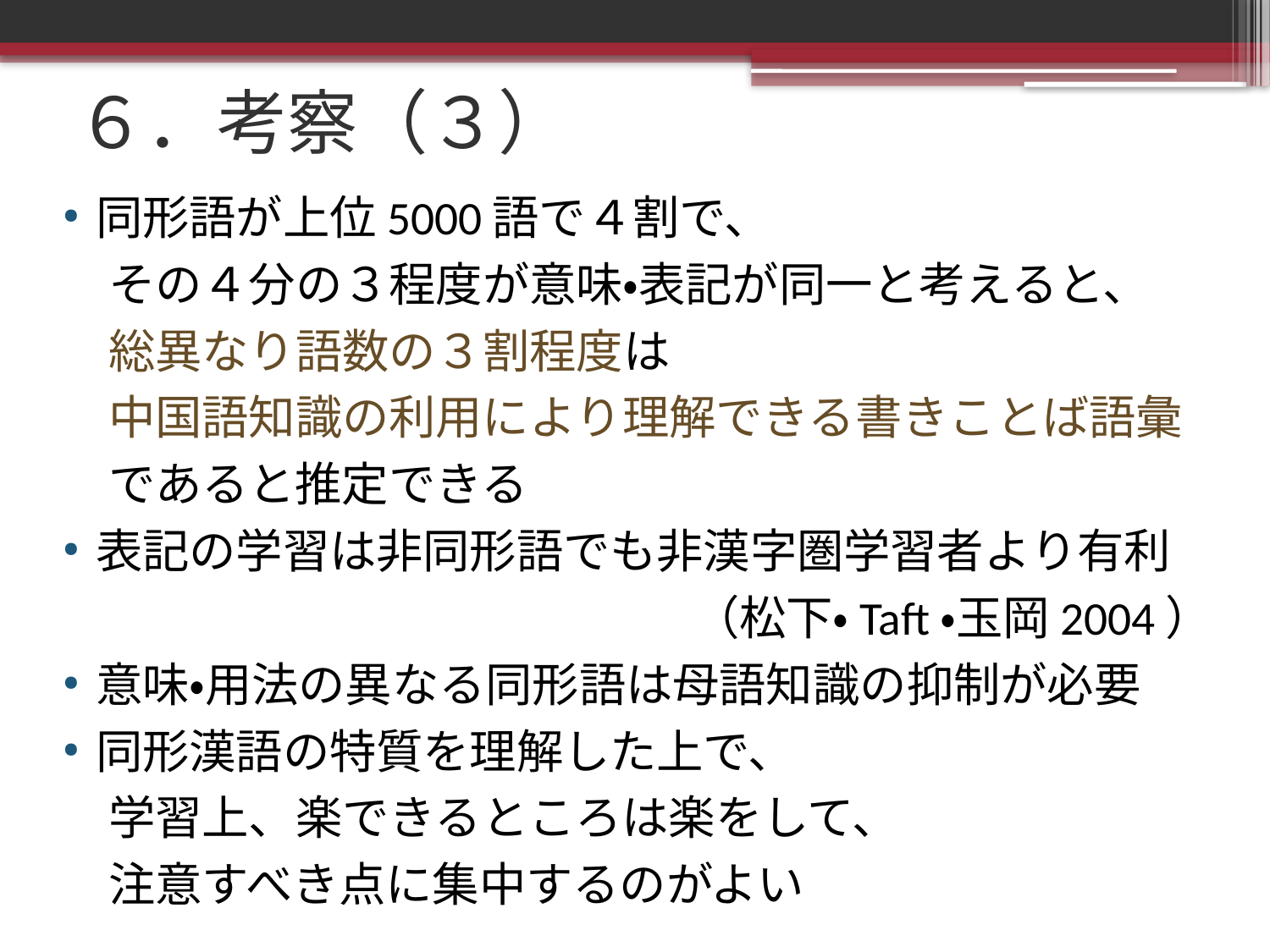

# ６．考察（３）
同形語が上位5000語で４割で、
　その４分の３程度が意味・表記が同一と考えると、
　総異なり語数の３割程度は
　中国語知識の利用により理解できる書きことば語彙
　であると推定できる
表記の学習は非同形語でも非漢字圏学習者より有利
（松下・Taft・玉岡2004）
意味・用法の異なる同形語は母語知識の抑制が必要
同形漢語の特質を理解した上で、
　学習上、楽できるところは楽をして、
　注意すべき点に集中するのがよい